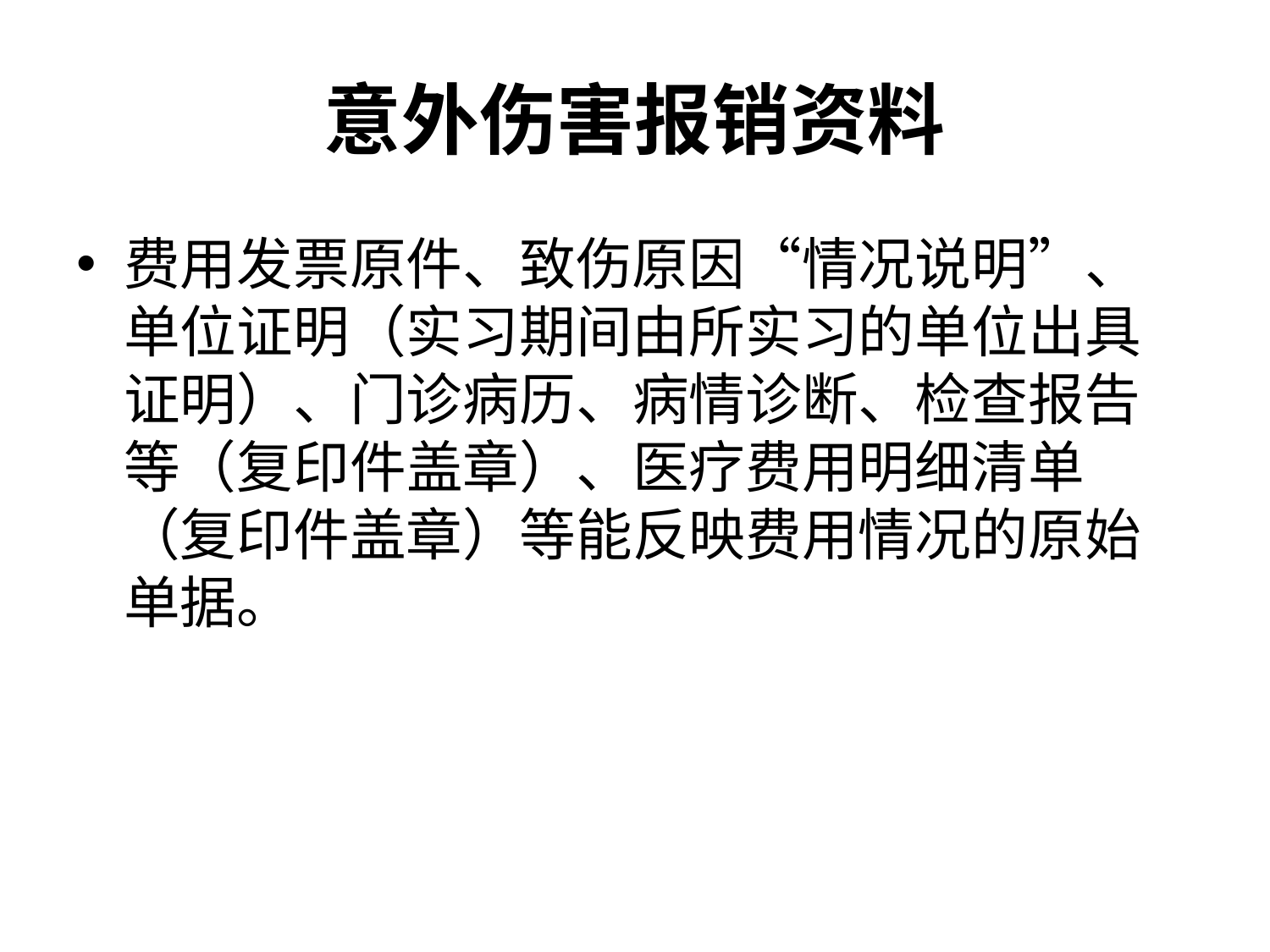

# 意外伤害报销资料
费用发票原件、致伤原因“情况说明”、单位证明（实习期间由所实习的单位出具证明）、门诊病历、病情诊断、检查报告等（复印件盖章）、医疗费用明细清单（复印件盖章）等能反映费用情况的原始单据。